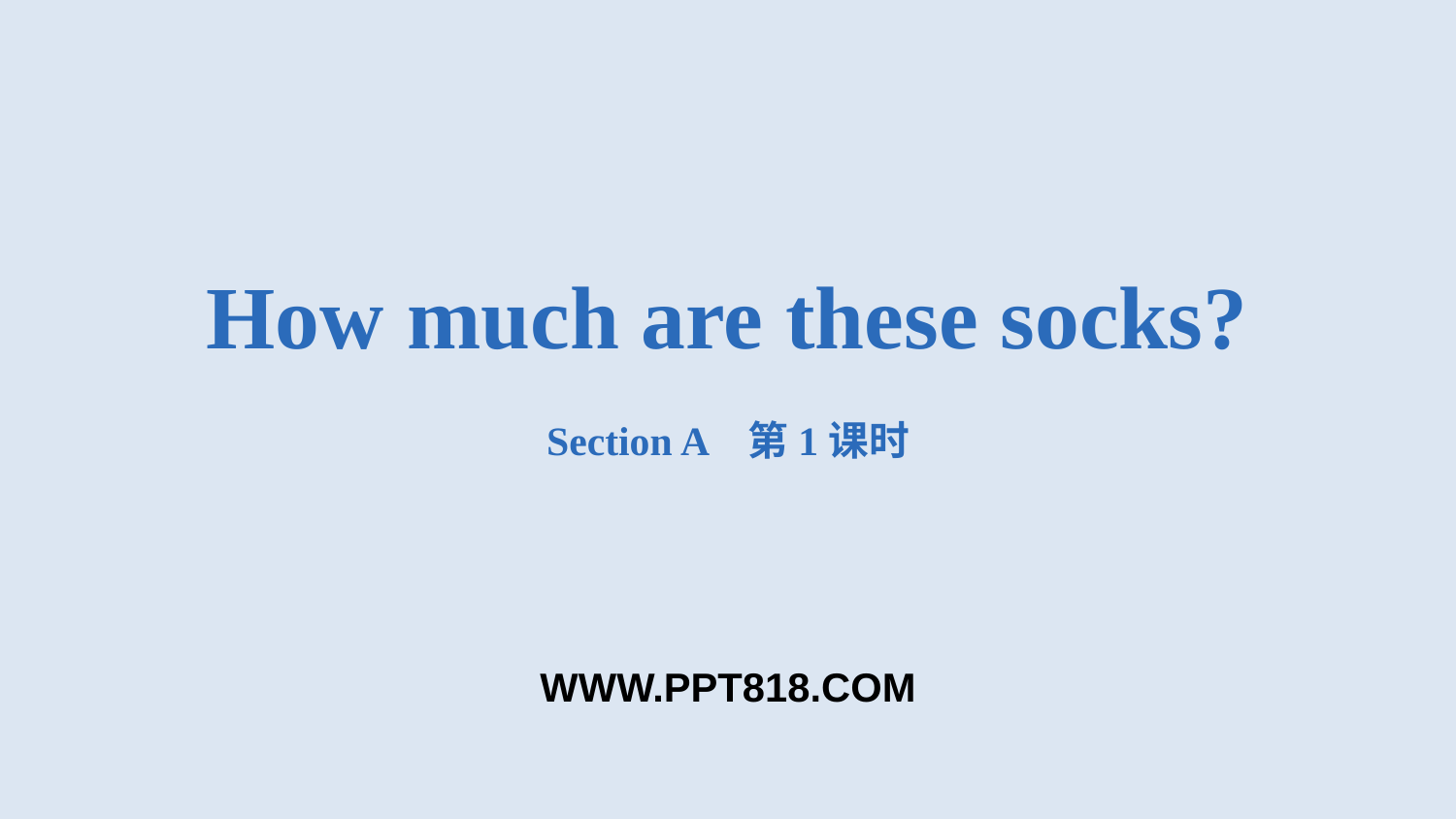

How much are these socks?
Section A   第1课时
WWW.PPT818.COM